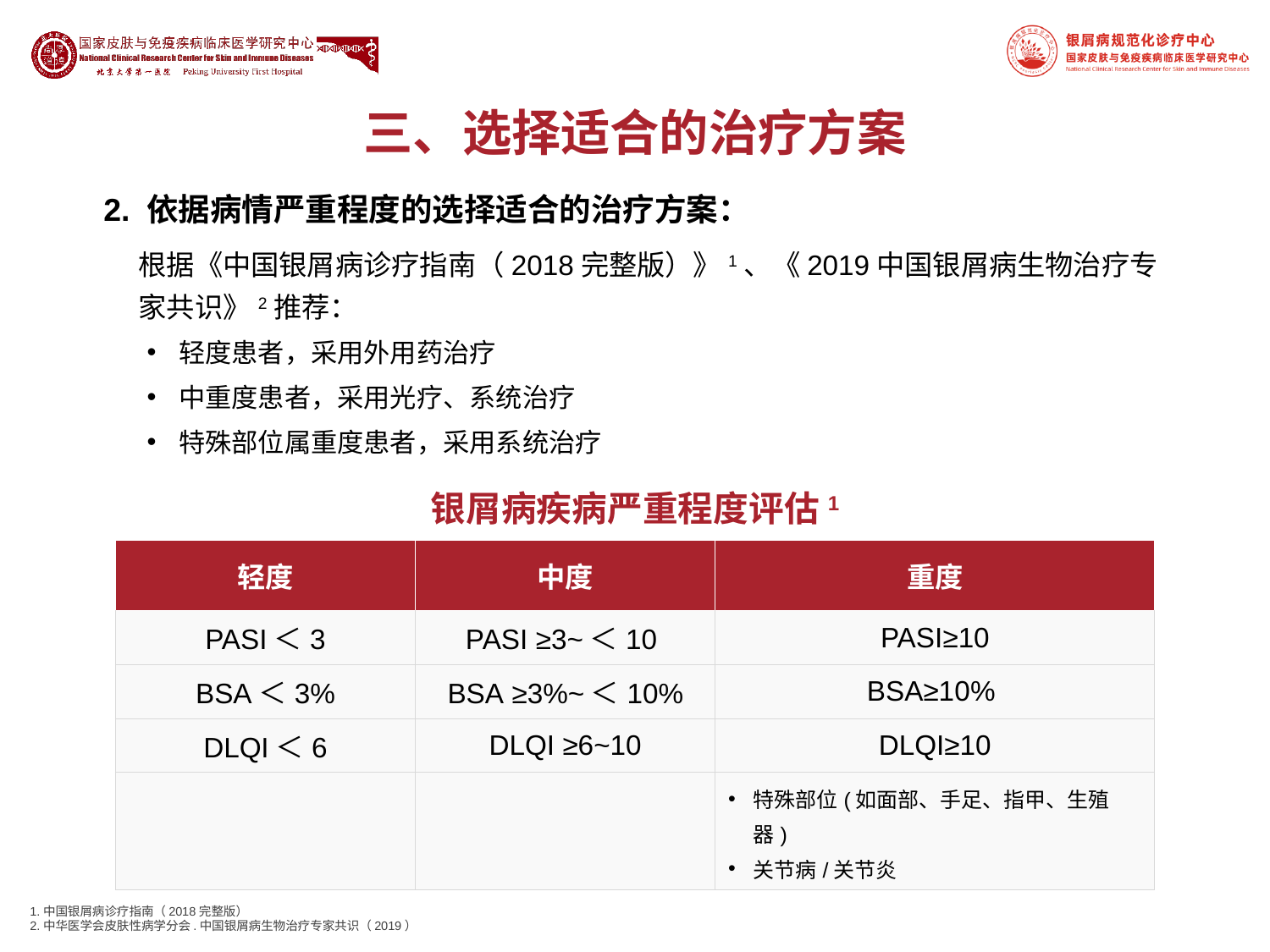

# 三、选择适合的治疗方案
2. 依据病情严重程度的选择适合的治疗方案：
根据《中国银屑病诊疗指南（2018完整版）》1、《2019中国银屑病生物治疗专家共识》2推荐：
轻度患者，采用外用药治疗
中重度患者，采用光疗、系统治疗
特殊部位属重度患者，采用系统治疗
银屑病疾病严重程度评估1
| 轻度 | 中度 | 重度 |
| --- | --- | --- |
| PASI＜3 | PASI ≥3~＜10 | PASI≥10 |
| BSA＜3% | BSA ≥3%~＜10% | BSA≥10% |
| DLQI＜6 | DLQI ≥6~10 | DLQI≥10 |
|  |  | 特殊部位(如面部、手足、指甲、生殖器) 关节病/关节炎 |

1.中国银屑病诊疗指南（2018完整版）
2.中华医学会皮肤性病学分会.中国银屑病生物治疗专家共识（2019）